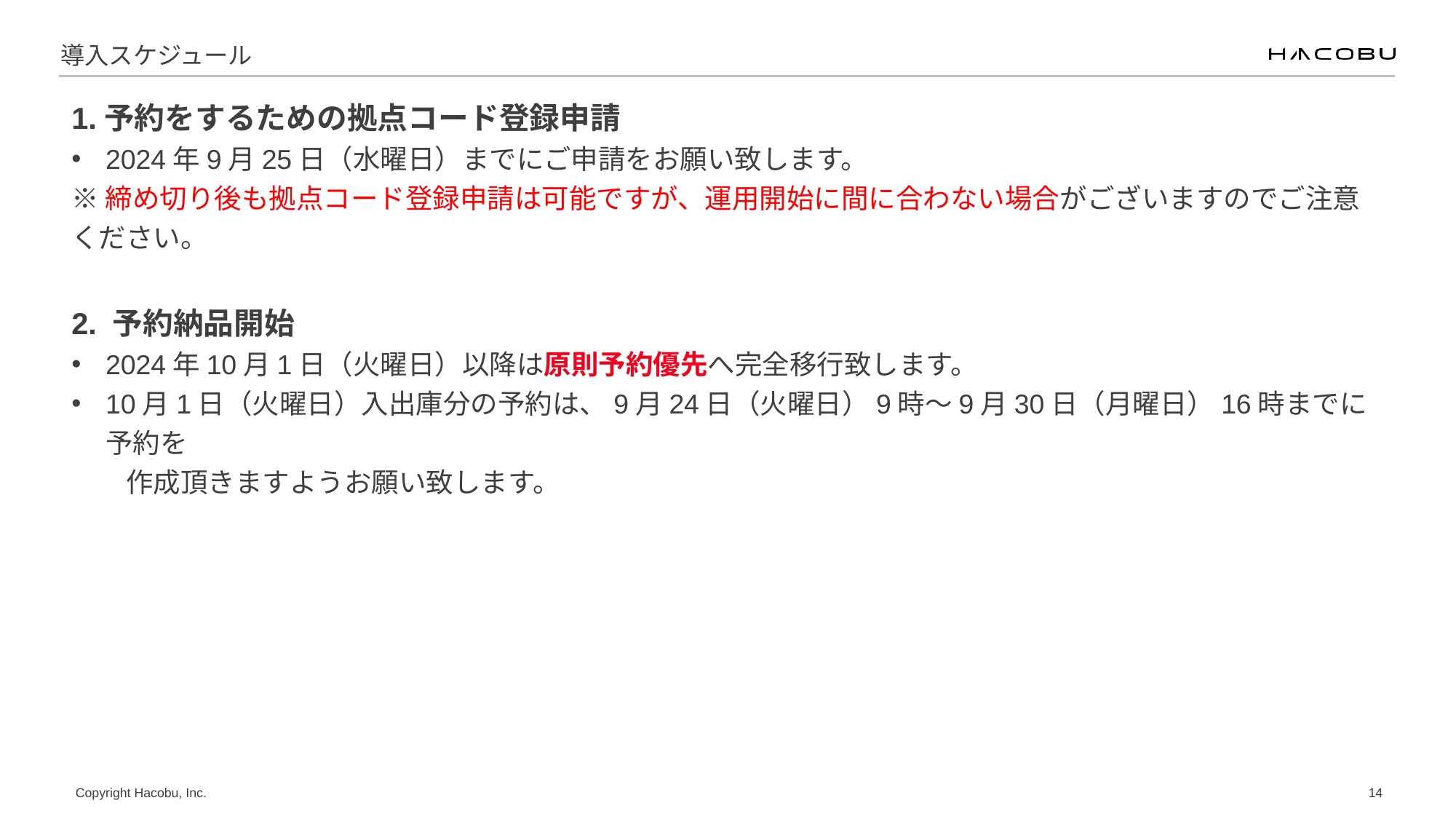

# 導入スケジュール
1.予約をするための拠点コード登録申請
2024年9月25日（水曜日）までにご申請をお願い致します。
※締め切り後も拠点コード登録申請は可能ですが、運用開始に間に合わない場合がございますのでご注意ください。

2. 予約納品開始
2024年10月1日（火曜日）以降は原則予約優先へ完全移行致します。
10月1日（火曜日）入出庫分の予約は、9月24日（火曜日）9時～9月30日（月曜日）16時までに予約を
　　作成頂きますようお願い致します。